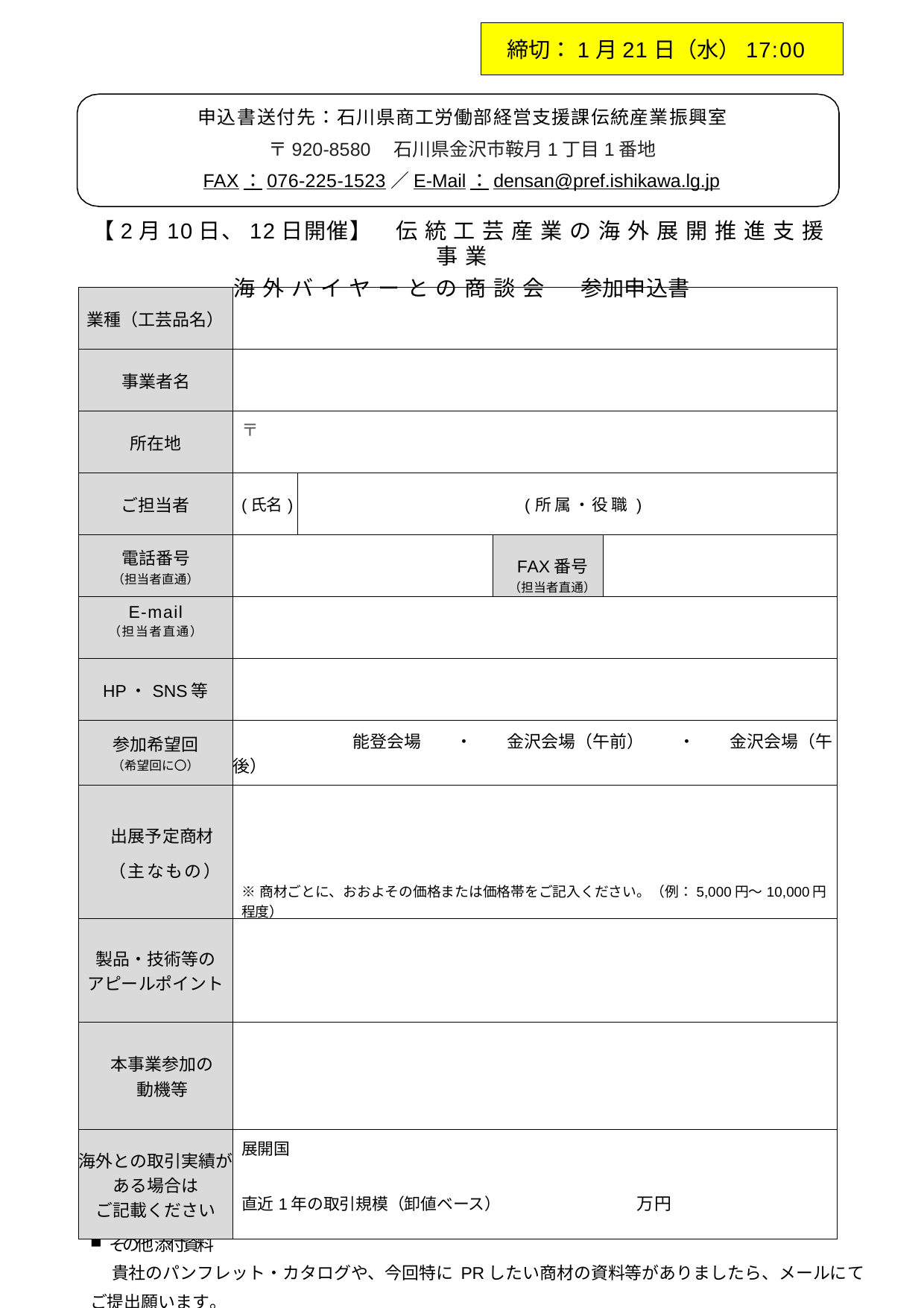

締切：1月21日（水）17:00

申込書送付先：石川県商工労働部経営支援課伝統産業振興室
〒920-8580　石川県金沢市鞍月1丁目1番地
FAX：076-225-1523／E-Mail：densan@pref.ishikawa.lg.jp

【2月10日、12日開催】　伝統工芸産業の海外展開推進支援事業
海外バイヤーとの商談会　参加申込書
| 業種（工芸品名） |  |  |  |  |  |
| --- | --- | --- | --- | --- | --- |
| 事業者名 |  |  |  |  |  |
| 所在地 | 〒 |  |  |  |  |
| ご担当者 | (氏名) |  | (所属・役職) |  |  |
| 電話番号 （担当者直通） |  |  | FAX番号 （担当者直通） |  |  |
| E-mail （担当者直通） |  |  |  |  |  |
| HP・SNS等 |  |  |  |  |  |
| 参加希望回 （希望回に〇） | 能登会場　　・　　金沢会場（午前）　　・　　金沢会場（午後） |  |  |  |  |
| 出展予定商材 （主なもの） | ※商材ごとに、おおよその価格または価格帯をご記入ください。（例：5,000円～10,000円程度） |  |  |  |  |
| 製品・技術等の アピールポイント |  |  |  |  |  |
| 本事業参加の 動機等 |  |  |  |  |  |
| 海外との取引実績がある場合は ご記載ください | 展開国 直近1年の取引規模（卸値ベース）　　　　　　　　万円 |  |  |  |  |
その他 添付資料
貴社のパンフレット・カタログや、今回特にPRしたい商材の資料等がありましたら、メールにてご提出願います。